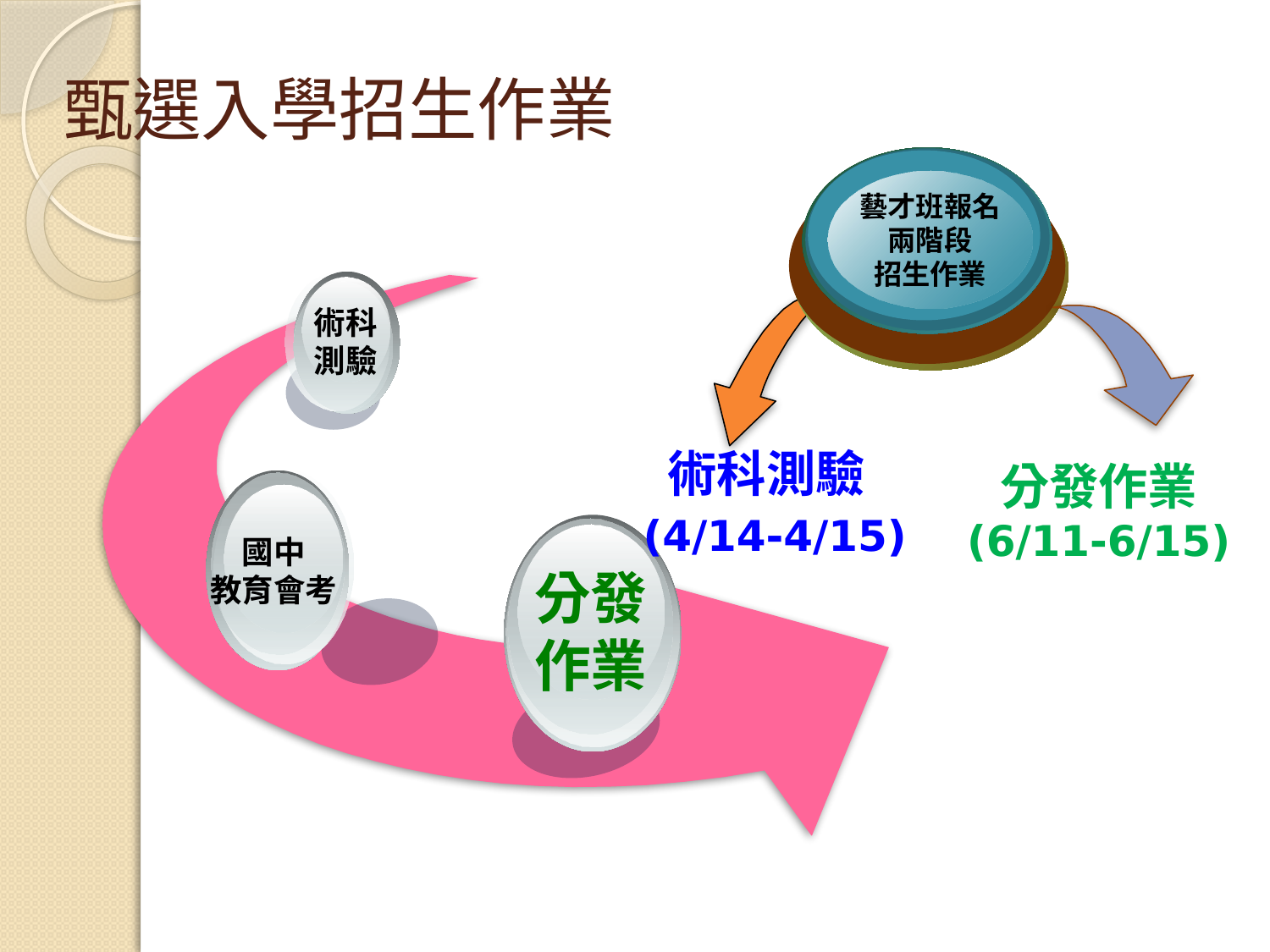

# 甄選入學招生作業

藝才班報名
兩階段
招生作業

術科
測驗

術科測驗
 (4/14-4/15)
分發作業
(6/11-6/15)

國中
教育會考
分發
作業